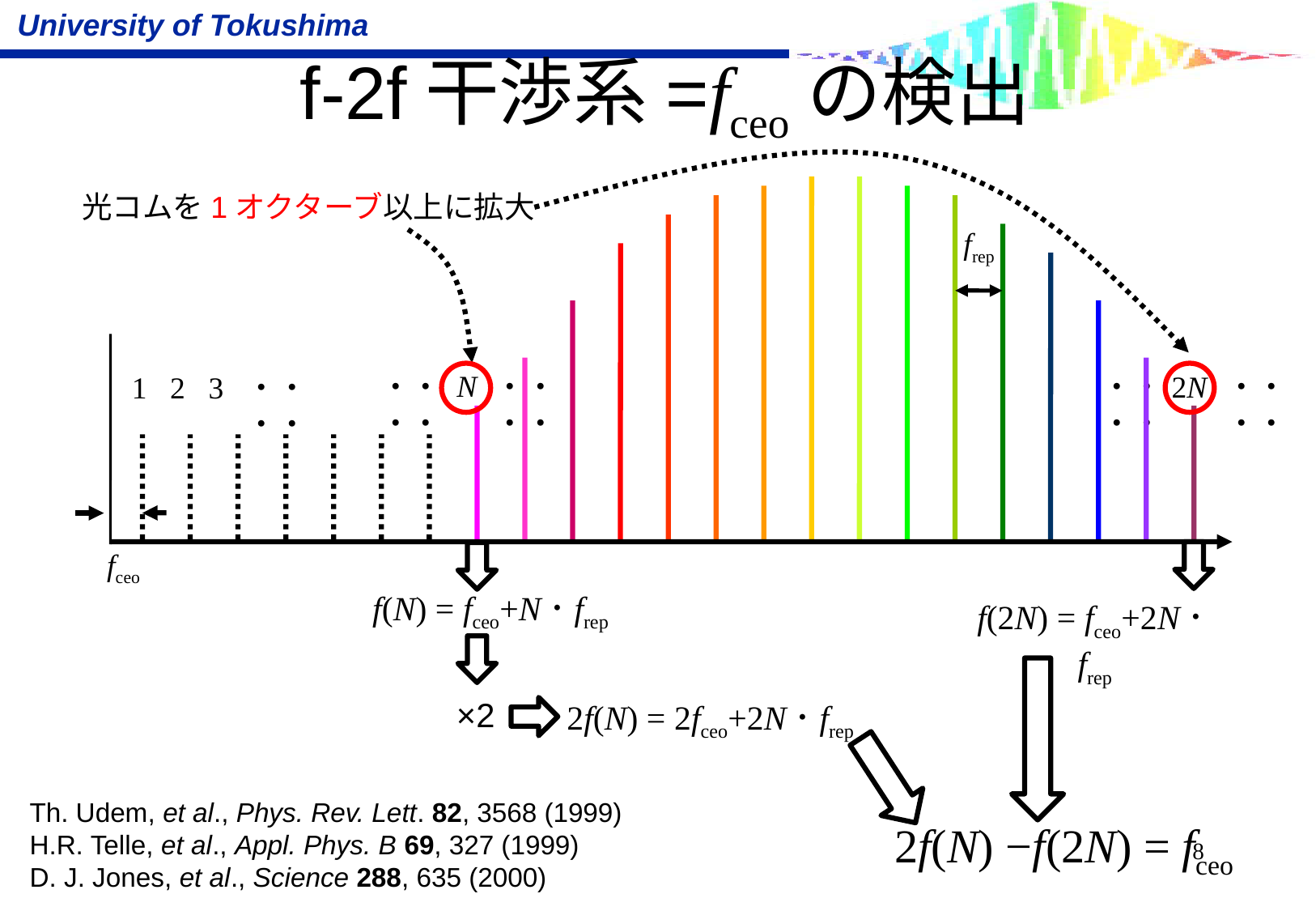

f-2f干渉系=fceoの検出

光コムを1オクターブ以上に拡大

frep

N
・・・・
・・・・
・・・・
2N
・・・・
1
2
3
・・・・

fceo

f(N) = fceo+N･frep
f(2N) = fceo+2N･frep

×2
2f(N) = 2fceo+2N･frep

Th. Udem, et al., Phys. Rev. Lett. 82, 3568 (1999)
H.R. Telle, et al., Appl. Phys. B 69, 327 (1999)
D. J. Jones, et al., Science 288, 635 (2000)
2f(N) −f(2N) = fceo
8